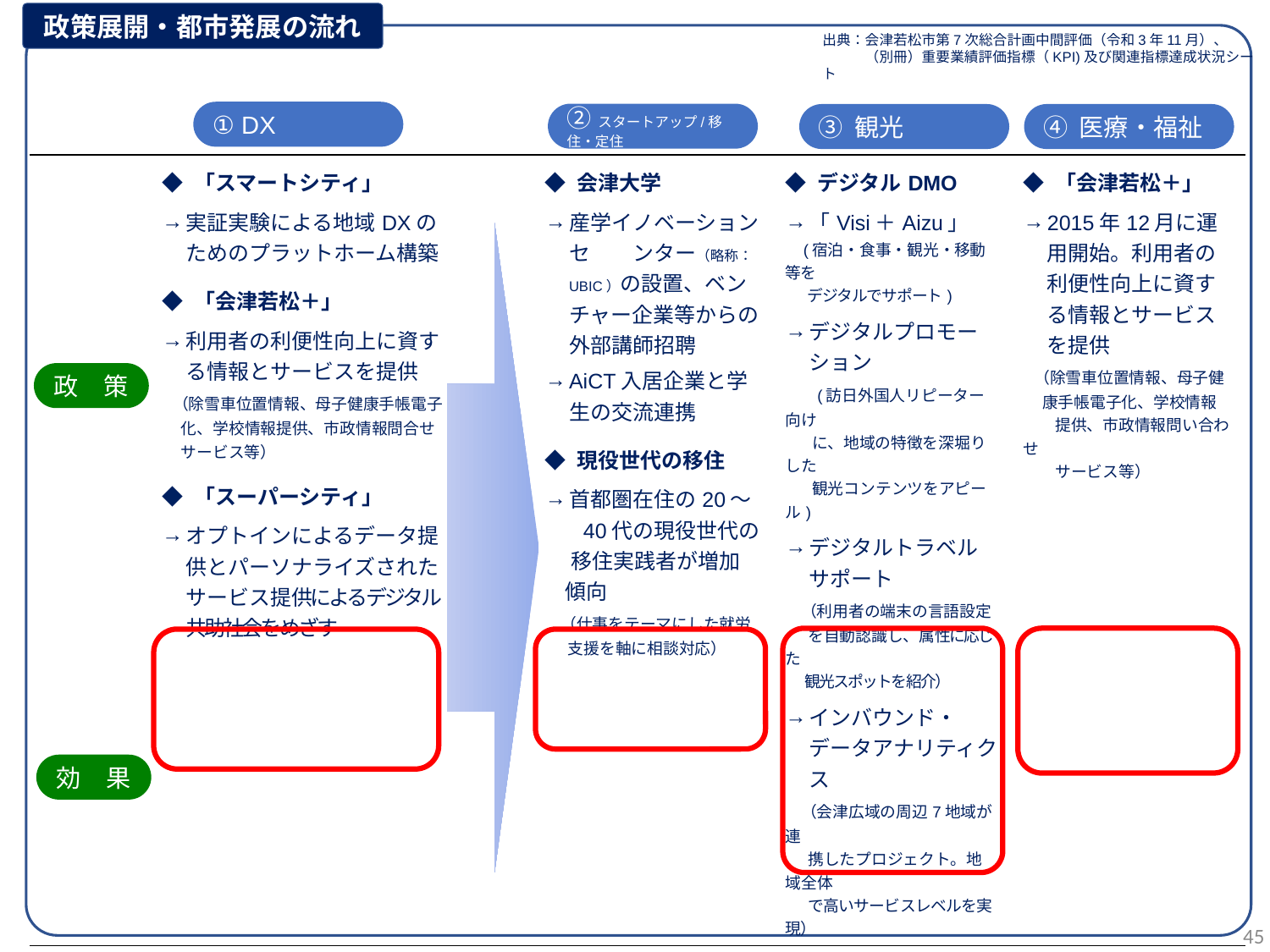

政策展開・都市発展の流れ
|  |  |  |  |  |  |
| --- | --- | --- | --- | --- | --- |
|  | ◆ 「スマートシティ」 実証実験による地域DXのためのプラットホーム構築 ◆ 「会津若松＋」 利用者の利便性向上に資する情報とサービスを提供 （除雪車位置情報、母子健康手帳電子 化、学校情報提供、市政情報問合せ サービス等） ◆ 「スーパーシティ」 オプトインによるデータ提供とパーソナライズされたサービス提供によるデジタル共助社会をめざす |  | ◆ 会津大学 産学イノベーションセ　　ンター（略称：UBIC）の設置、ベンチャー企業等からの外部講師招聘 AiCT入居企業と学生の交流連携 ◆ 現役世代の移住 首都圏在住の20～ 　40代の現役世代の 　 移住実践者が増加 傾向 （仕事をテーマにした就労 支援を軸に相談対応） | ◆ デジタルDMO 「Visi＋Aizu」 (宿泊・食事・観光・移動等を デジタルでサポート) デジタルプロモーション 　 (訪日外国人リピーター向け 　 に、地域の特徴を深堀りした　 　 観光コンテンツをアピール) デジタルトラベルサポート （利用者の端末の言語設定 を自動認識し、属性に応じた 観光スポットを紹介） インバウンド・データアナリティクス （会津広域の周辺7地域が連 携したプロジェクト。地域全体 で高いサービスレベルを実現） | ◆ 「会津若松＋」 2015年12月に運用開始。利用者の利便性向上に資する情報とサービスを提供 （除雪車位置情報、母子健 康手帳電子化、学校情報 　　提供、市政情報問い合わせ 　　サービス等） |
|  | ◆ ICTオフィス「スマートシティ 　AiCT」 首都圏の企業が31社入居 （アナリティクス・ICT関連産業の 　　 集積などに成果） ◆ 「スマートシティ会津若松」 　 　→取組みの市民認知度向上 （HPアクセス数は年間402万件<2020　 　　　 年>、企業や大学等の研究機関、他 自治体にPRすることにより、交流人口の 拡大につなげる） |  | ◆ スタートアップ 学生数に対する大学発ベンチャー数全国一 （23社。17.8/学生千人） ◆ 移住・定住 →移住ウェブサイトや　 　　SNS等の閲覧数が大　　 　　幅に増加 （目標を上回る件数で推移し、 　　移住実践者数は順調に増加） | ◆ 外国人観光客の増加 令和元年度までは、目標を上回る水準で推移してきたが、2020年度はコロナ拡大の影　響により大幅に減少。 中長期的には回復を見込んでいる | ◆ 「会津若松＋」の登 　録者数 2020年に住民基本台帳人口の1割強の登録者を達成 （実データを使った実証実験等 　 が可能に） |

出典：会津若松市第7次総合計画中間評価（令和3年11月）、
　　　（別冊）重要業績評価指標（KPI)及び関連指標達成状況シート
① DX
② スタートアップ/移住・定住
③ 観光
④ 医療・福祉

政　策

効　果
45